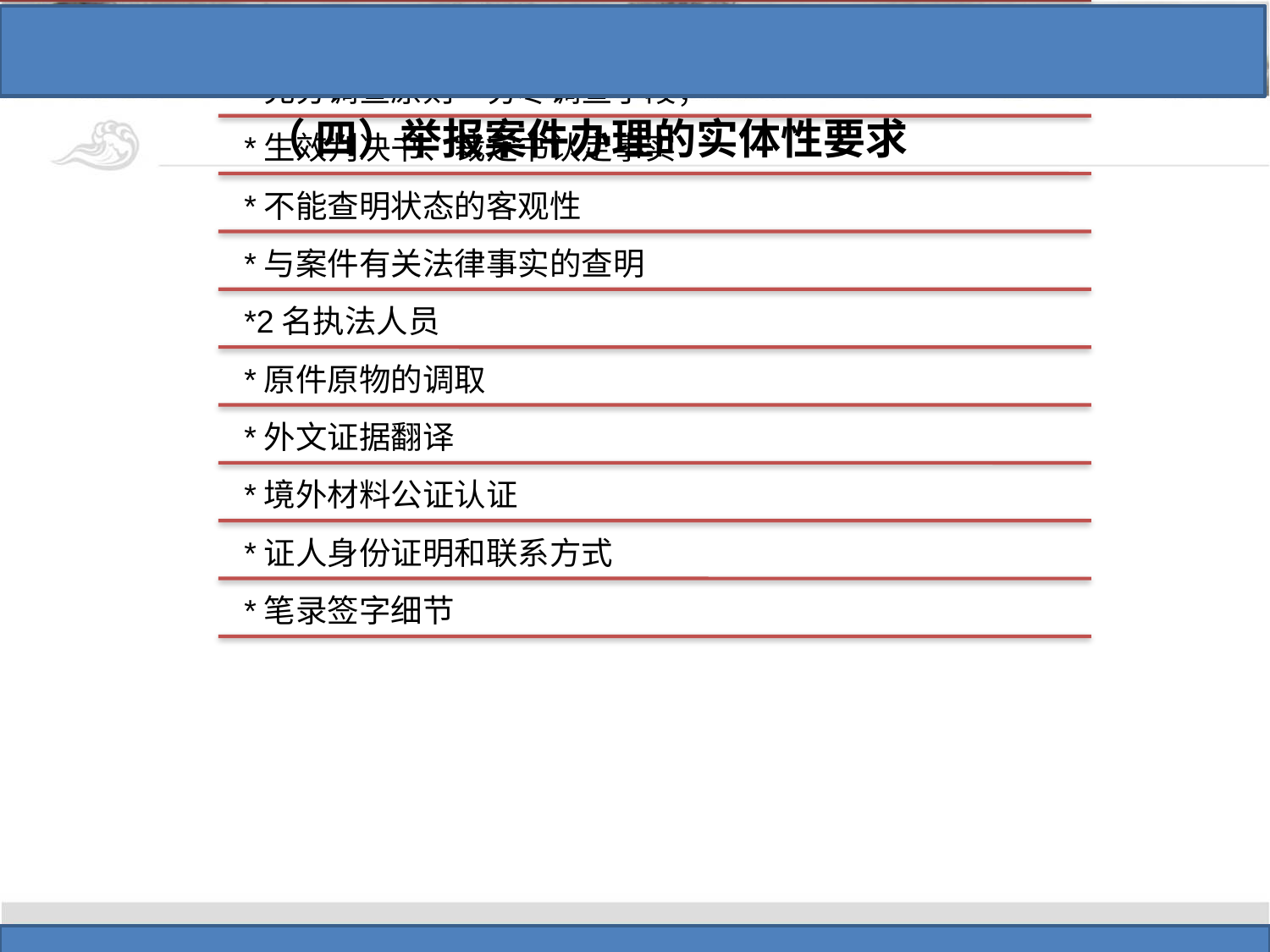

# （ 四）举报案件办理的实体性要求

*要针对投诉事项，全面调查答复
*充分调查原则—穷尽调查手段；
*生效判决书、裁定书认定事实
*不能查明状态的客观性
*与案件有关法律事实的查明
*2名执法人员
*原件原物的调取
*外文证据翻译
*境外材料公证认证
*证人身份证明和联系方式
*笔录签字细节